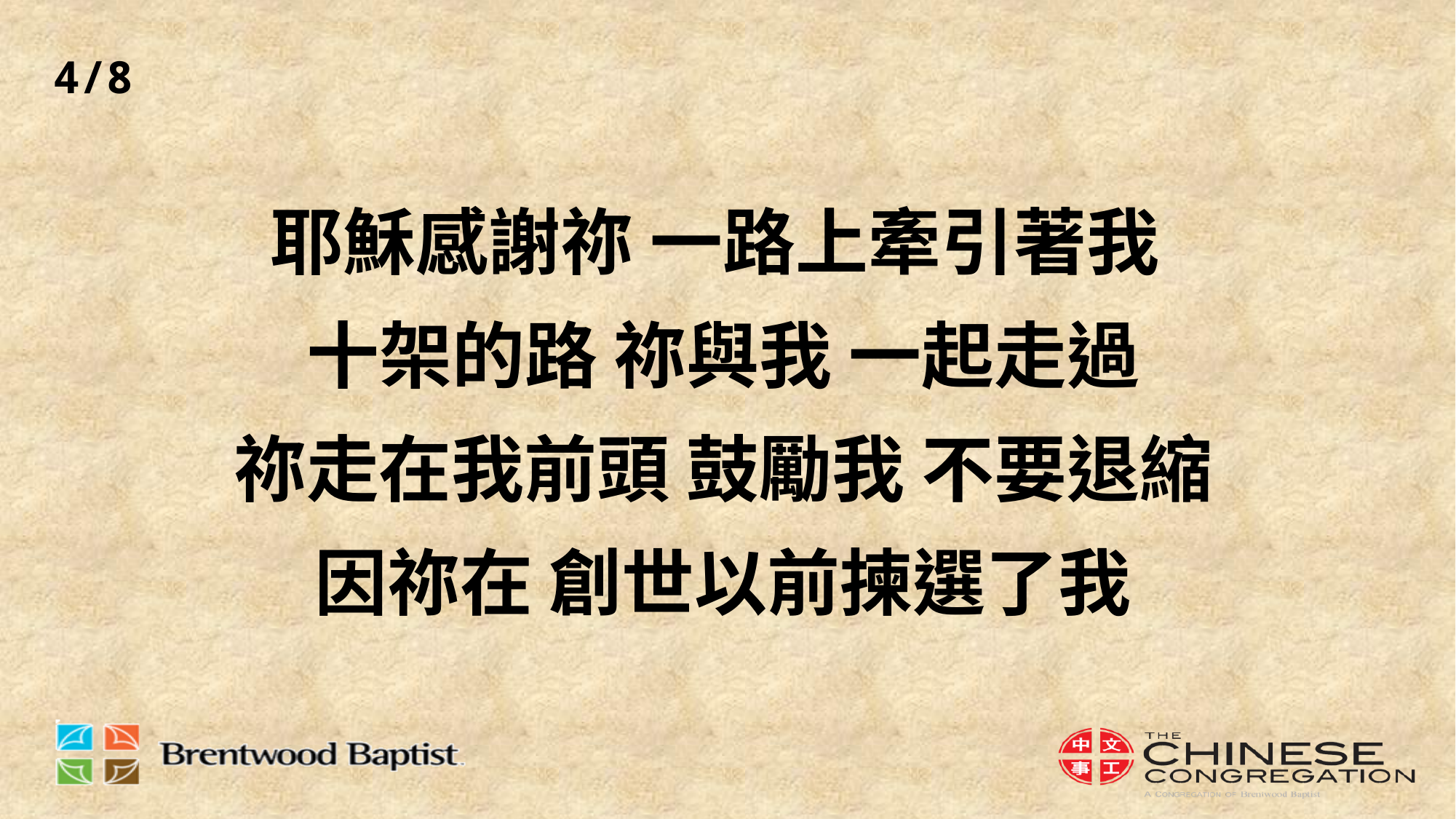

4/8
# 耶穌感謝祢 一路上牽引著我 十架的路 祢與我 一起走過 祢走在我前頭 鼓勵我 不要退縮 因祢在 創世以前揀選了我